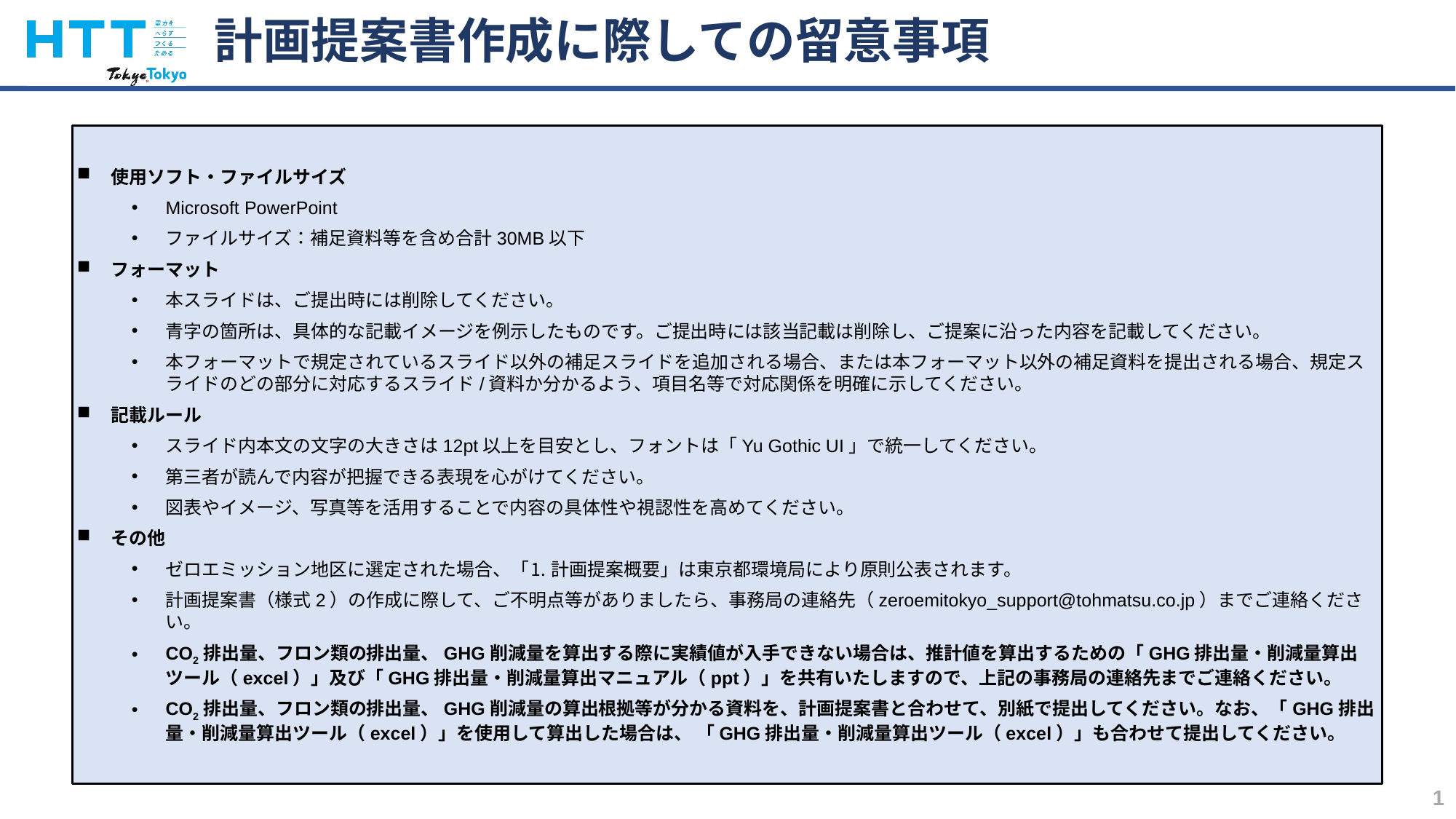

# 計画提案書作成に際しての留意事項
使用ソフト・ファイルサイズ
Microsoft PowerPoint
ファイルサイズ：補足資料等を含め合計30MB以下
フォーマット
本スライドは、ご提出時には削除してください。
青字の箇所は、具体的な記載イメージを例示したものです。ご提出時には該当記載は削除し、ご提案に沿った内容を記載してください。
本フォーマットで規定されているスライド以外の補足スライドを追加される場合、または本フォーマット以外の補足資料を提出される場合、規定スライドのどの部分に対応するスライド/資料か分かるよう、項目名等で対応関係を明確に示してください。
記載ルール
スライド内本文の文字の大きさは12pt以上を目安とし、フォントは「Yu Gothic UI」で統一してください。
第三者が読んで内容が把握できる表現を心がけてください。
図表やイメージ、写真等を活用することで内容の具体性や視認性を高めてください。
その他
ゼロエミッション地区に選定された場合、「⒈ 計画提案概要」は東京都環境局により原則公表されます。
計画提案書（様式2）の作成に際して、ご不明点等がありましたら、事務局の連絡先（zeroemitokyo_support@tohmatsu.co.jp）までご連絡ください。
CO2排出量、フロン類の排出量、GHG削減量を算出する際に実績値が入手できない場合は、推計値を算出するための「GHG排出量・削減量算出ツール（excel）」及び「GHG排出量・削減量算出マニュアル（ppt）」を共有いたしますので、上記の事務局の連絡先までご連絡ください。
CO2排出量、フロン類の排出量、GHG削減量の算出根拠等が分かる資料を、計画提案書と合わせて、別紙で提出してください。なお、「GHG排出量・削減量算出ツール（excel）」を使用して算出した場合は、 「GHG排出量・削減量算出ツール（excel）」も合わせて提出してください。
1